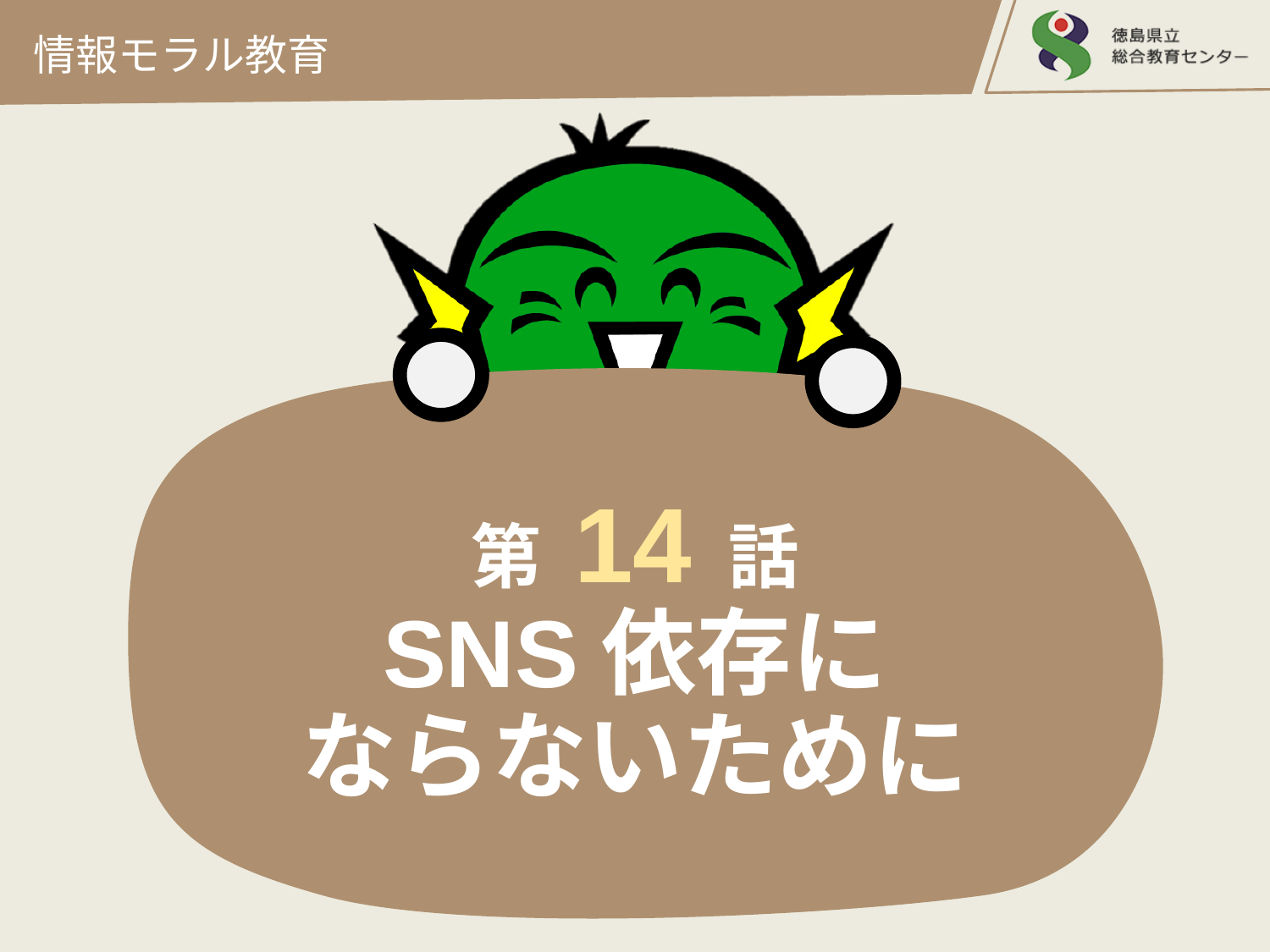

情報モラル教育
# 第 14 話 SNS依存に ならないために